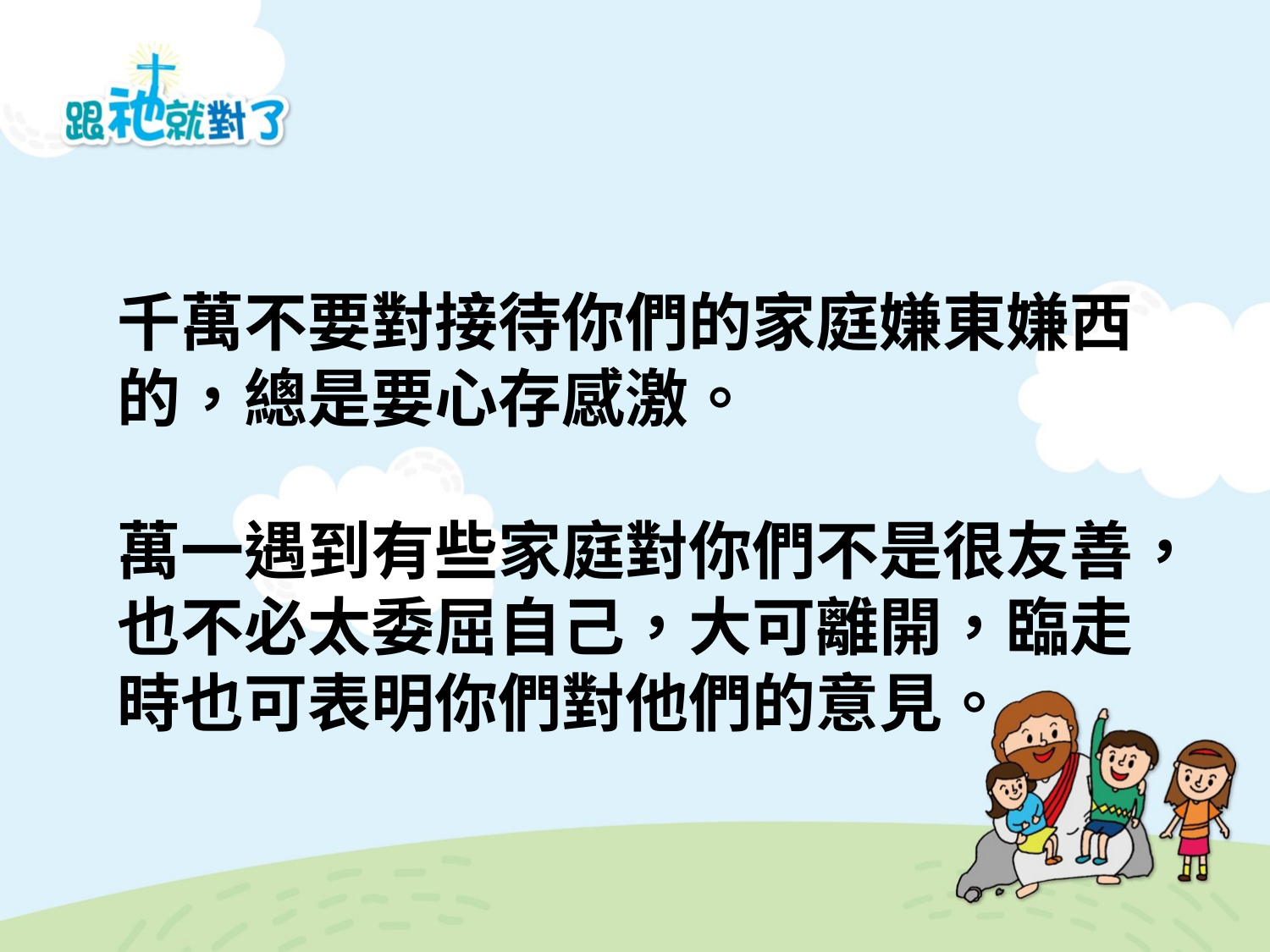

千萬不要對接待你們的家庭嫌東嫌西的，總是要心存感激。

萬一遇到有些家庭對你們不是很友善，也不必太委屈自己，大可離開，臨走時也可表明你們對他們的意見。